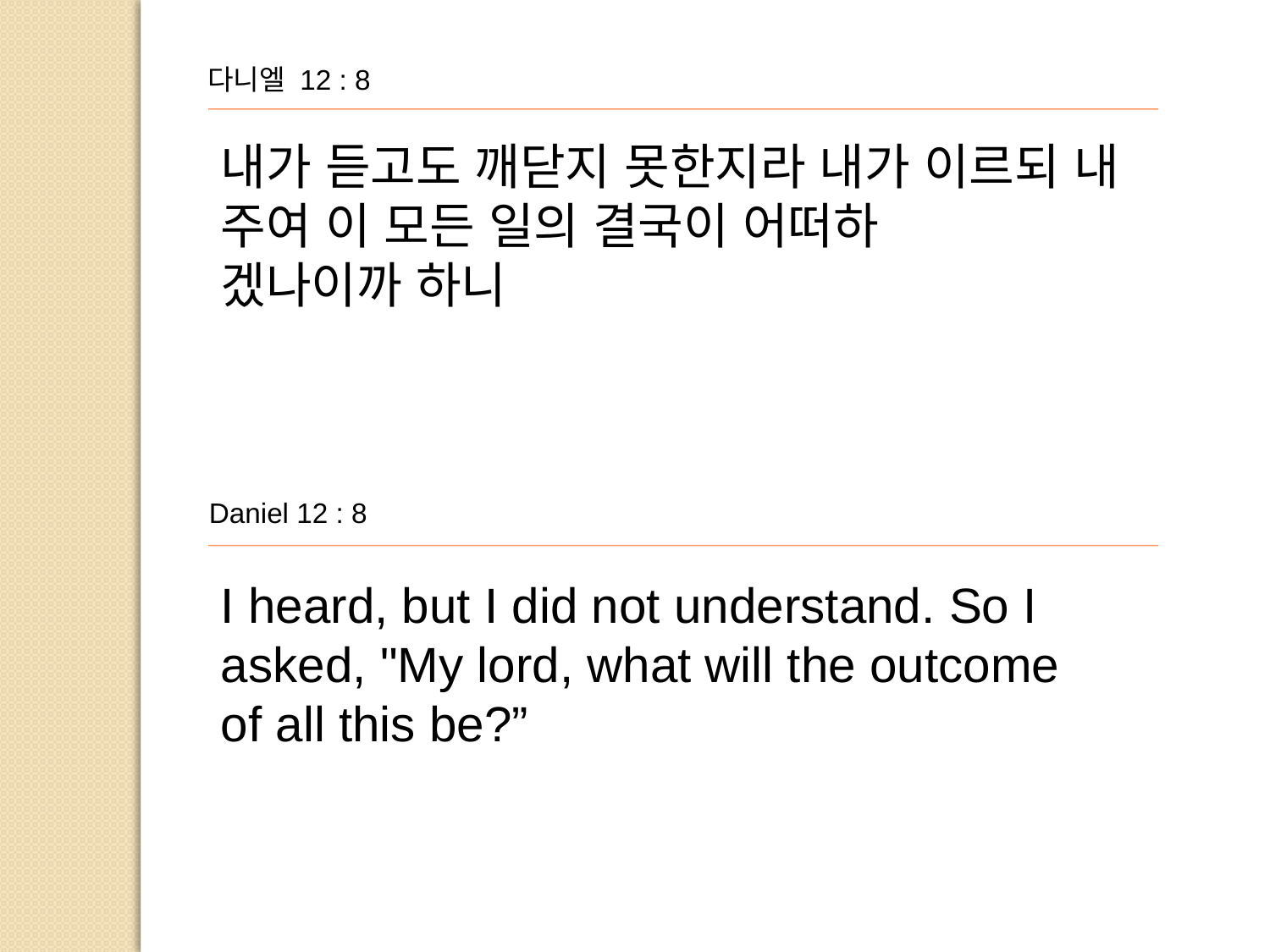

다니엘 12 : 8

내가 듣고도 깨닫지 못한지라 내가 이르되 내 주여 이 모든 일의 결국이 어떠하
겠나이까 하니
Daniel 12 : 8

I heard, but I did not understand. So I asked, "My lord, what will the outcome
of all this be?”